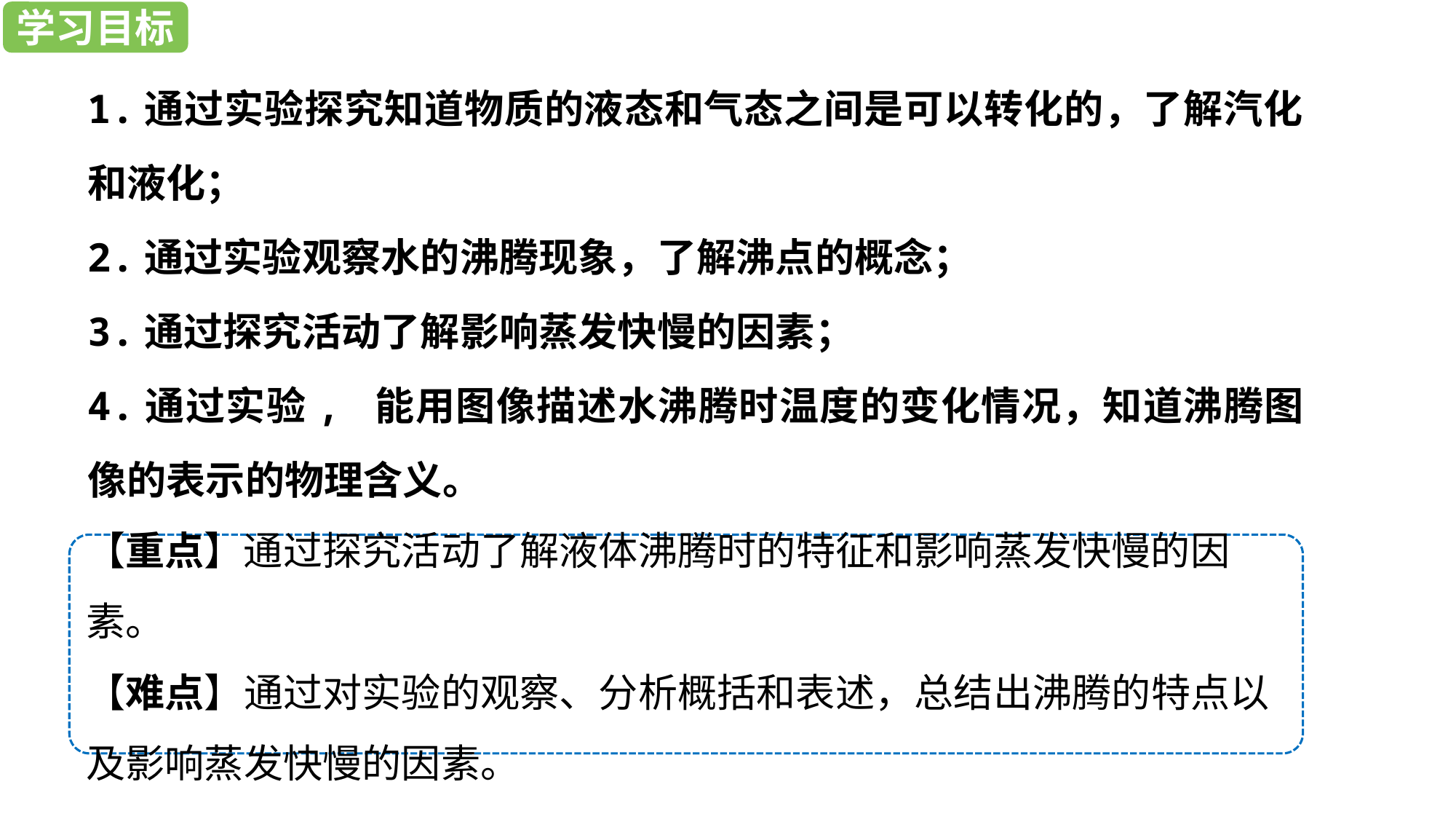

学习目标
学习目标
1.通过实验探究知道物质的液态和气态之间是可以转化的，了解汽化和液化；
2.通过实验观察水的沸腾现象，了解沸点的概念；
3.通过探究活动了解影响蒸发快慢的因素；
4.通过实验, 能用图像描述水沸腾时温度的变化情况，知道沸腾图像的表示的物理含义。
【重点】通过探究活动了解液体沸腾时的特征和影响蒸发快慢的因素。
【难点】通过对实验的观察、分析概括和表述，总结出沸腾的特点以及影响蒸发快慢的因素。